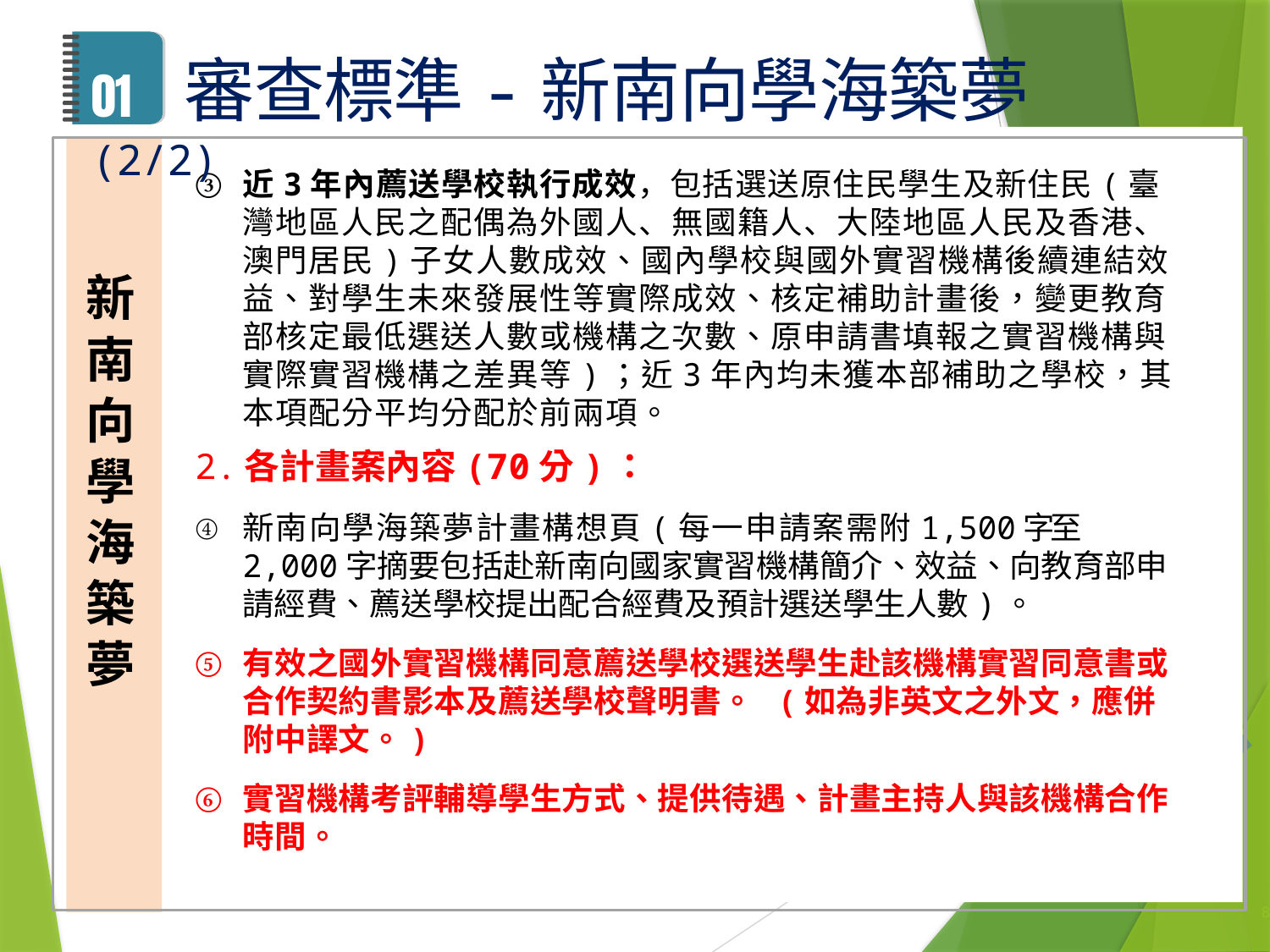

# 01	審查標準-新南向學海築夢(2/2)

近3年內薦送學校執行成效，包括選送原住民學生及新住民(臺灣地區人民之配偶為外國人、無國籍人、大陸地區人民及香港、澳門居民)子女人數成效、國內學校與國外實習機構後續連結效益、對學生未來發展性等實際成效、核定補助計畫後，變更教育部核定最低選送人數或機構之次數、原申請書填報之實習機構與實際實習機構之差異等)；近3年內均未獲本部補助之學校，其本項配分平均分配於前兩項。
2.	各計畫案內容(70分)：
新南向學海築夢計畫構想頁(每一申請案需附1,500字至2,000字摘要包括赴新南向國家實習機構簡介、效益、向教育部申請經費、薦送學校提出配合經費及預計選送學生人數)。
有效之國外實習機構同意薦送學校選送學生赴該機構實習同意書或合作契約書影本及薦送學校聲明書。 (如為非英文之外文，應併附中譯文。)
實習機構考評輔導學生方式、提供待遇、計畫主持人與該機構合作時間。

新
南向學海築夢

•	執行計畫時撥款
•	核結時效性與正確性
•	有無違反本要點規定
•	出國前上傳資訊效率
•	經費執行情形

8